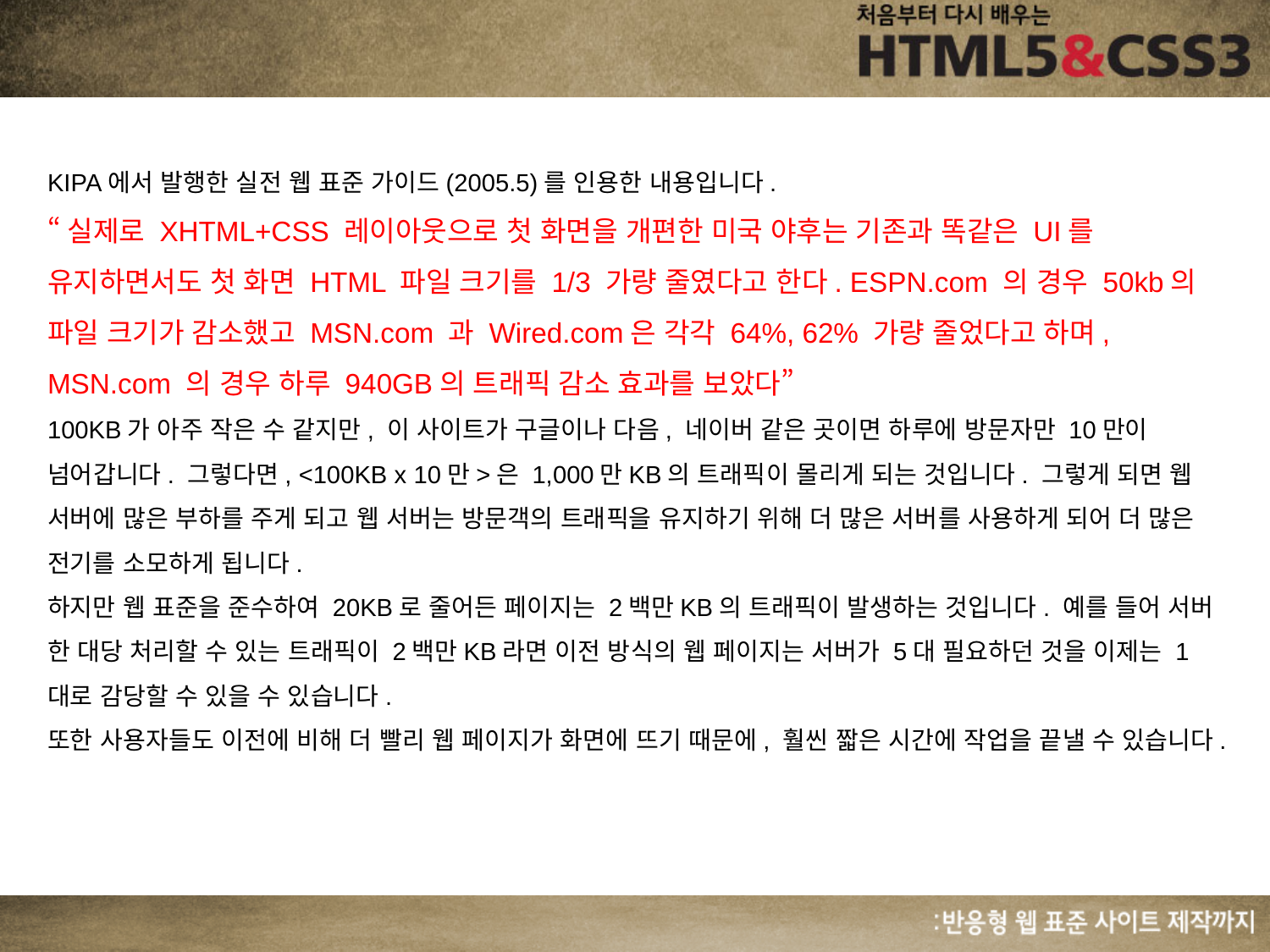

KIPA에서 발행한 실전 웹 표준 가이드(2005.5)를 인용한 내용입니다.
“실제로 XHTML+CSS 레이아웃으로 첫 화면을 개편한 미국 야후는 기존과 똑같은 UI를 유지하면서도 첫 화면 HTML 파일 크기를 1/3 가량 줄였다고 한다. ESPN.com 의 경우 50kb의 파일 크기가 감소했고 MSN.com 과 Wired.com은 각각 64%, 62% 가량 줄었다고 하며, MSN.com 의 경우 하루 940GB의 트래픽 감소 효과를 보았다”
100KB가 아주 작은 수 같지만, 이 사이트가 구글이나 다음, 네이버 같은 곳이면 하루에 방문자만 10만이 넘어갑니다. 그렇다면, <100KB x 10만>은 1,000만KB의 트래픽이 몰리게 되는 것입니다. 그렇게 되면 웹 서버에 많은 부하를 주게 되고 웹 서버는 방문객의 트래픽을 유지하기 위해 더 많은 서버를 사용하게 되어 더 많은 전기를 소모하게 됩니다.
하지만 웹 표준을 준수하여 20KB로 줄어든 페이지는 2백만KB의 트래픽이 발생하는 것입니다. 예를 들어 서버 한 대당 처리할 수 있는 트래픽이 2백만KB라면 이전 방식의 웹 페이지는 서버가 5대 필요하던 것을 이제는 1대로 감당할 수 있을 수 있습니다.
또한 사용자들도 이전에 비해 더 빨리 웹 페이지가 화면에 뜨기 때문에, 훨씬 짧은 시간에 작업을 끝낼 수 있습니다.